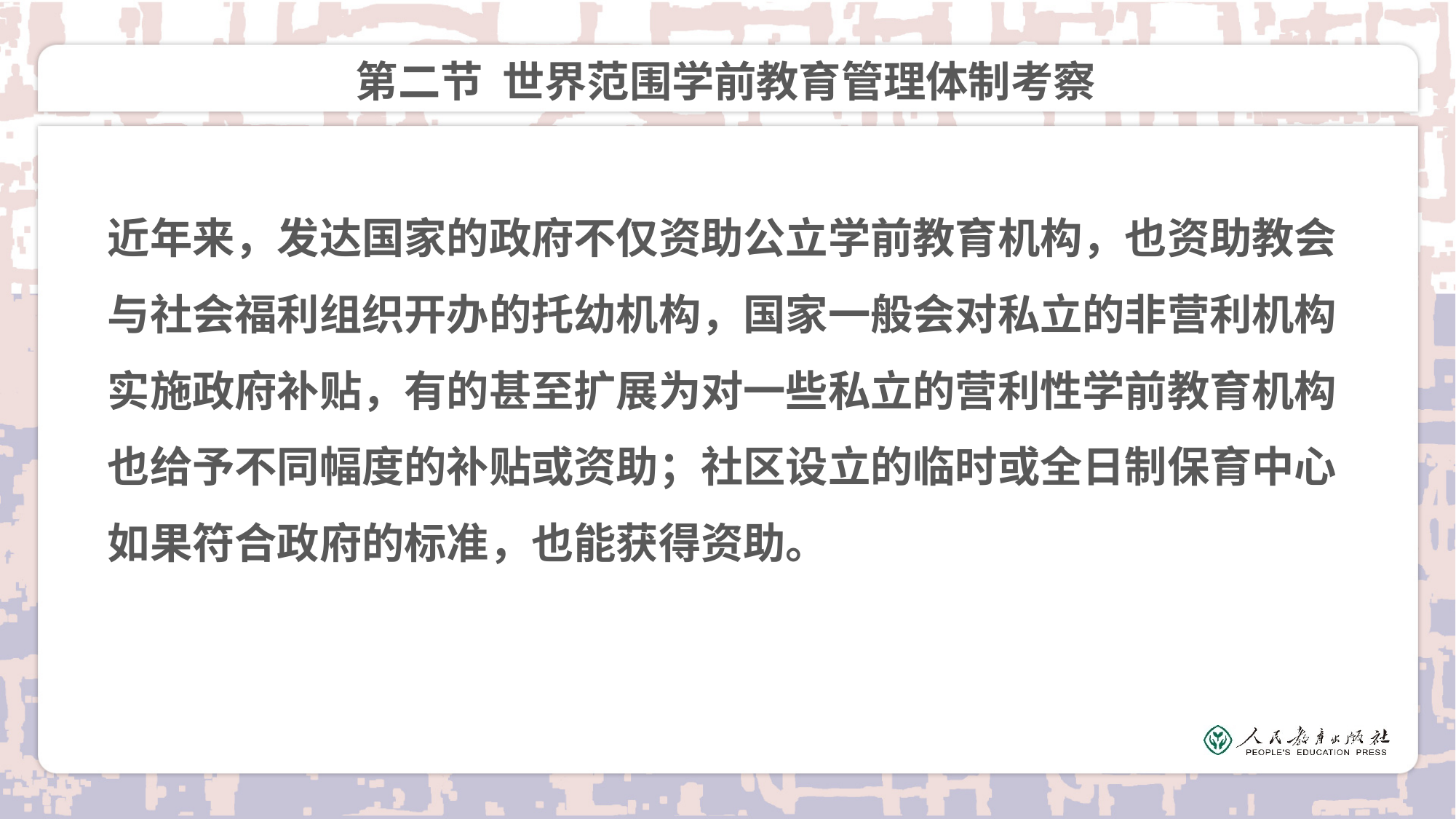

# 第二节  世界范围学前教育管理体制考察
近年来，发达国家的政府不仅资助公立学前教育机构，也资助教会与社会福利组织开办的托幼机构，国家一般会对私立的非营利机构实施政府补贴，有的甚至扩展为对一些私立的营利性学前教育机构也给予不同幅度的补贴或资助；社区设立的临时或全日制保育中心如果符合政府的标准，也能获得资助。